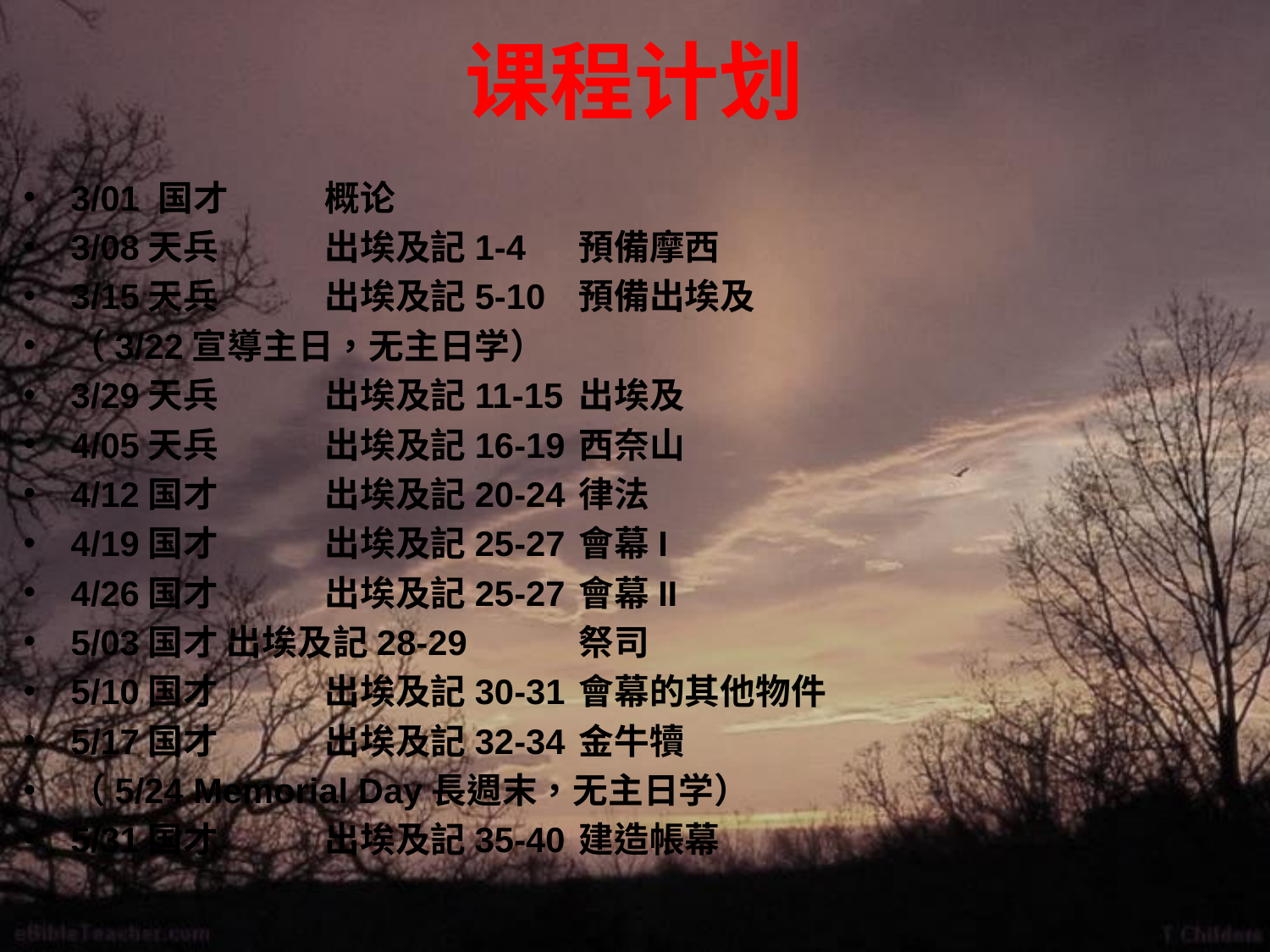

# 课程计划
3/01 国才	概论
3/08天兵	出埃及記1-4	預備摩西
3/15天兵	出埃及記5-10	預備出埃及
（3/22宣導主日，无主日学）
3/29天兵	出埃及記11-15	出埃及
4/05天兵	出埃及記16-19	西奈山
4/12国才	出埃及記20-24	律法
4/19国才	出埃及記25-27	會幕I
4/26国才	出埃及記25-27	會幕II
5/03国才 出埃及記28-29	祭司
5/10国才	出埃及記30-31	會幕的其他物件
5/17国才	出埃及記32-34	金牛犢
（5/24 Memorial Day長週末，无主日学）
5/31国才	出埃及記35-40	建造帳幕